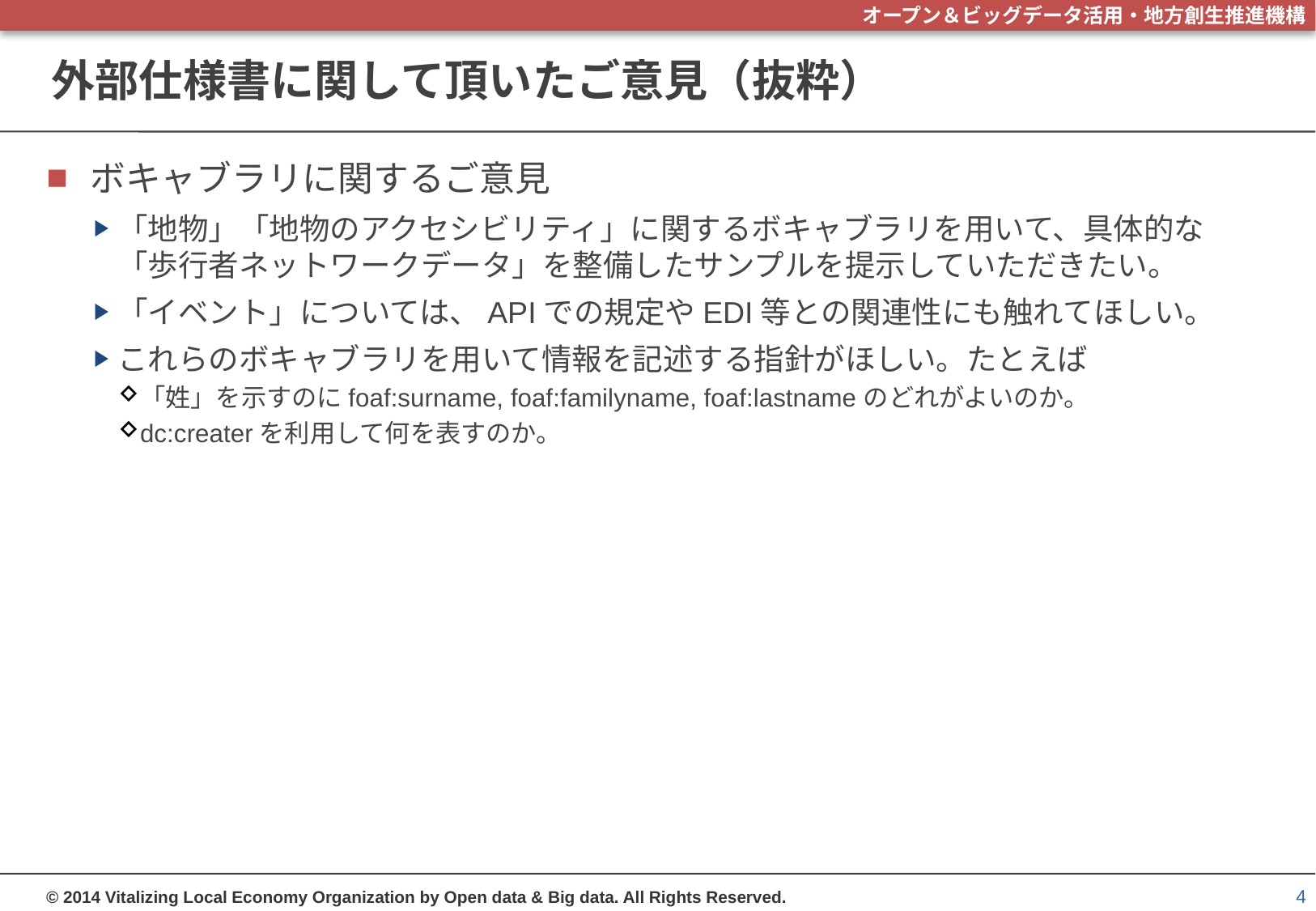

# 外部仕様書に関して頂いたご意見（抜粋）
ボキャブラリに関するご意見
「地物」「地物のアクセシビリティ」に関するボキャブラリを用いて、具体的な「歩行者ネットワークデータ」を整備したサンプルを提示していただきたい。
「イベント」については、APIでの規定やEDI等との関連性にも触れてほしい。
これらのボキャブラリを用いて情報を記述する指針がほしい。たとえば
「姓」を示すのにfoaf:surname, foaf:familyname, foaf:lastnameのどれがよいのか。
dc:createrを利用して何を表すのか。
4